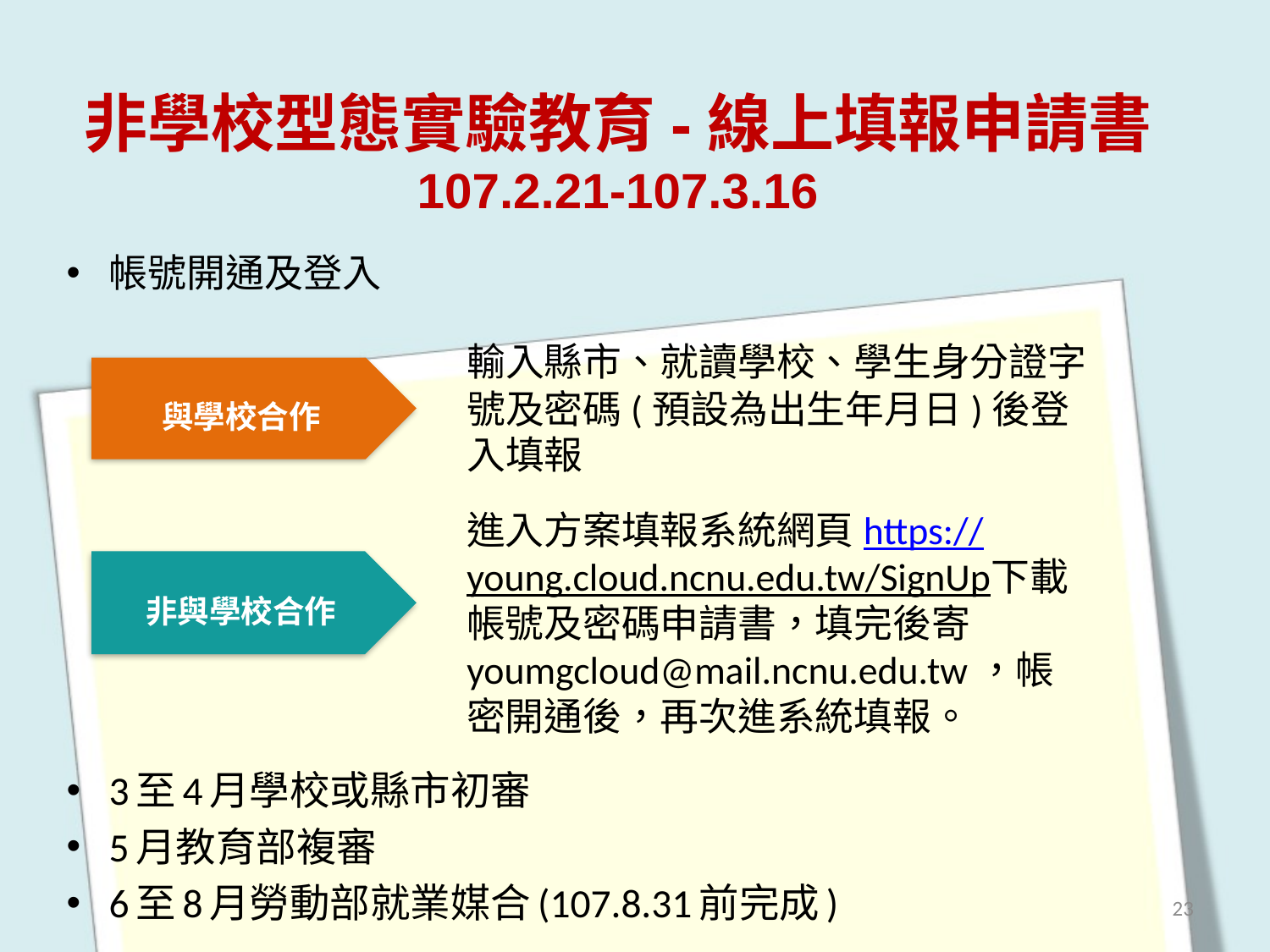

# 非學校型態實驗教育-線上填報申請書 107.2.21-107.3.16
帳號開通及登入

3至4月學校或縣市初審
5月教育部複審
6至8月勞動部就業媒合(107.8.31前完成)
輸入縣市、就讀學校、學生身分證字號及密碼(預設為出生年月日)後登入填報
與學校合作
進入方案填報系統網頁https://young.cloud.ncnu.edu.tw/SignUp下載帳號及密碼申請書，填完後寄youmgcloud@mail.ncnu.edu.tw，帳密開通後，再次進系統填報。
非與學校合作
23